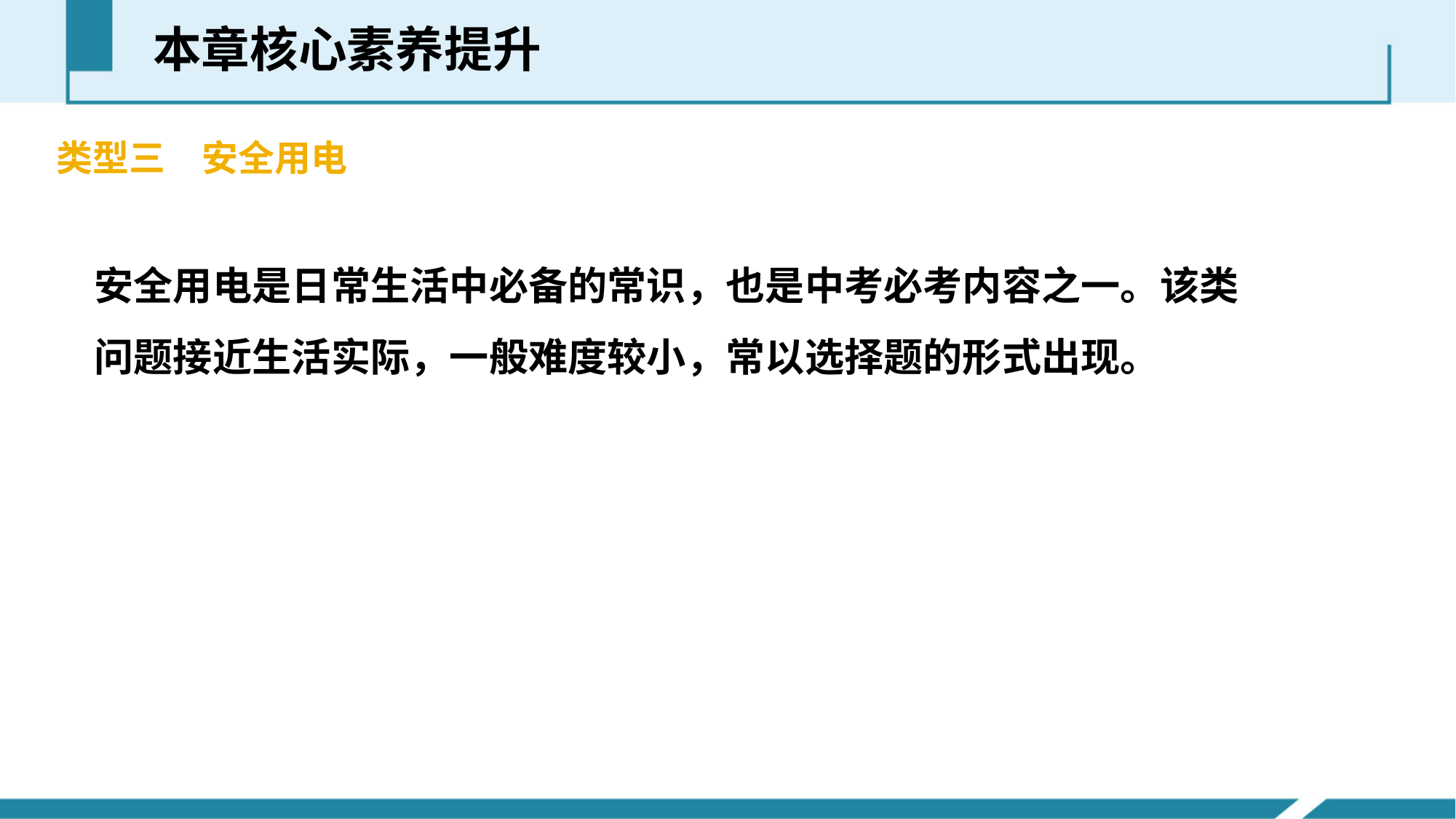

本章核心素养提升
类型三　安全用电
安全用电是日常生活中必备的常识，也是中考必考内容之一。该类问题接近生活实际，一般难度较小，常以选择题的形式出现。